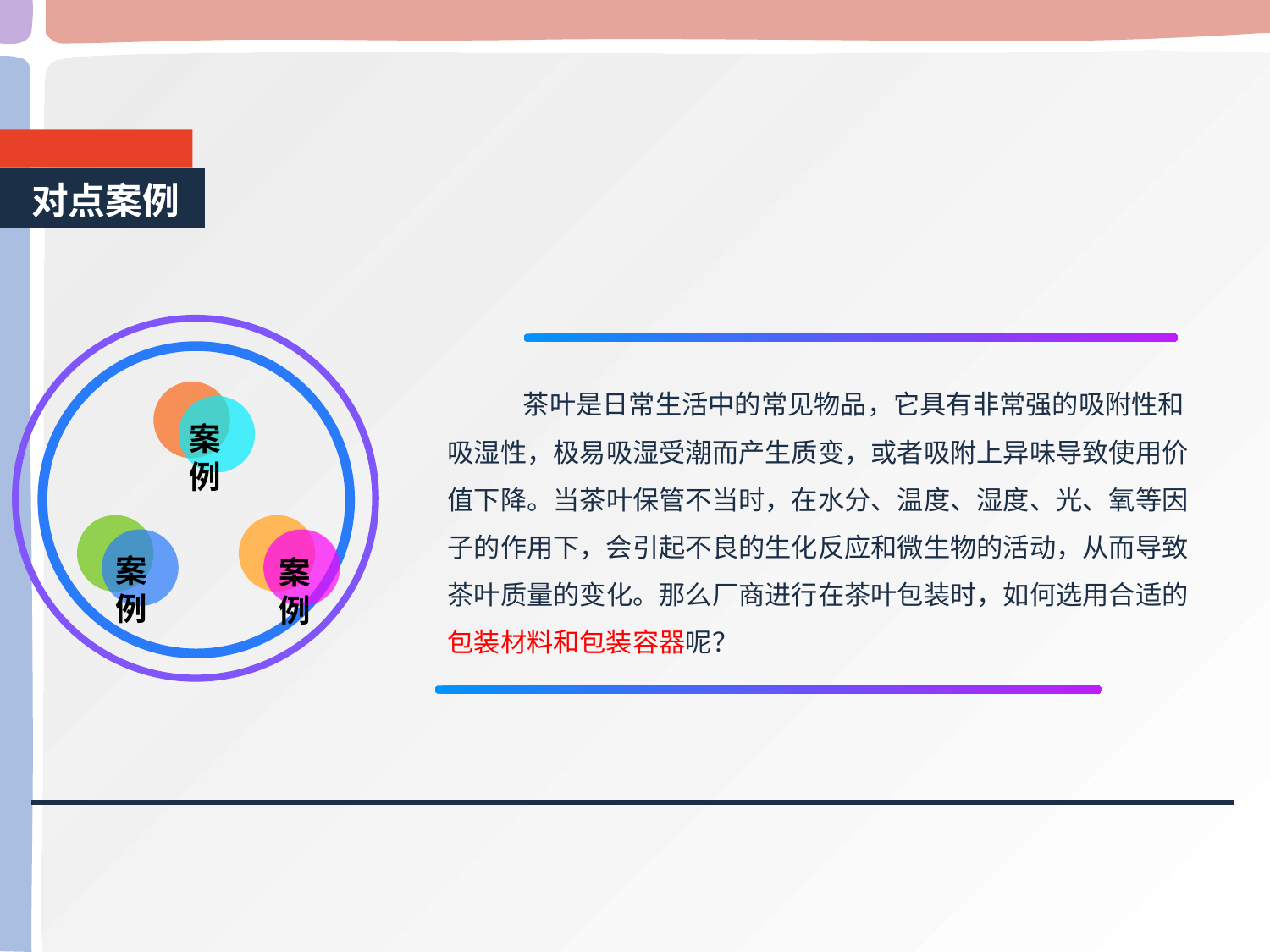

对点案例

案  例

案  例
案  例

 茶叶是日常生活中的常见物品，它具有非常强的吸附性和吸湿性，极易吸湿受潮而产生质变，或者吸附上异味导致使用价值下降。当茶叶保管不当时，在水分、温度、湿度、光、氧等因子的作用下，会引起不良的生化反应和微生物的活动，从而导致茶叶质量的变化。那么厂商进行在茶叶包装时，如何选用合适的包装材料和包装容器呢？